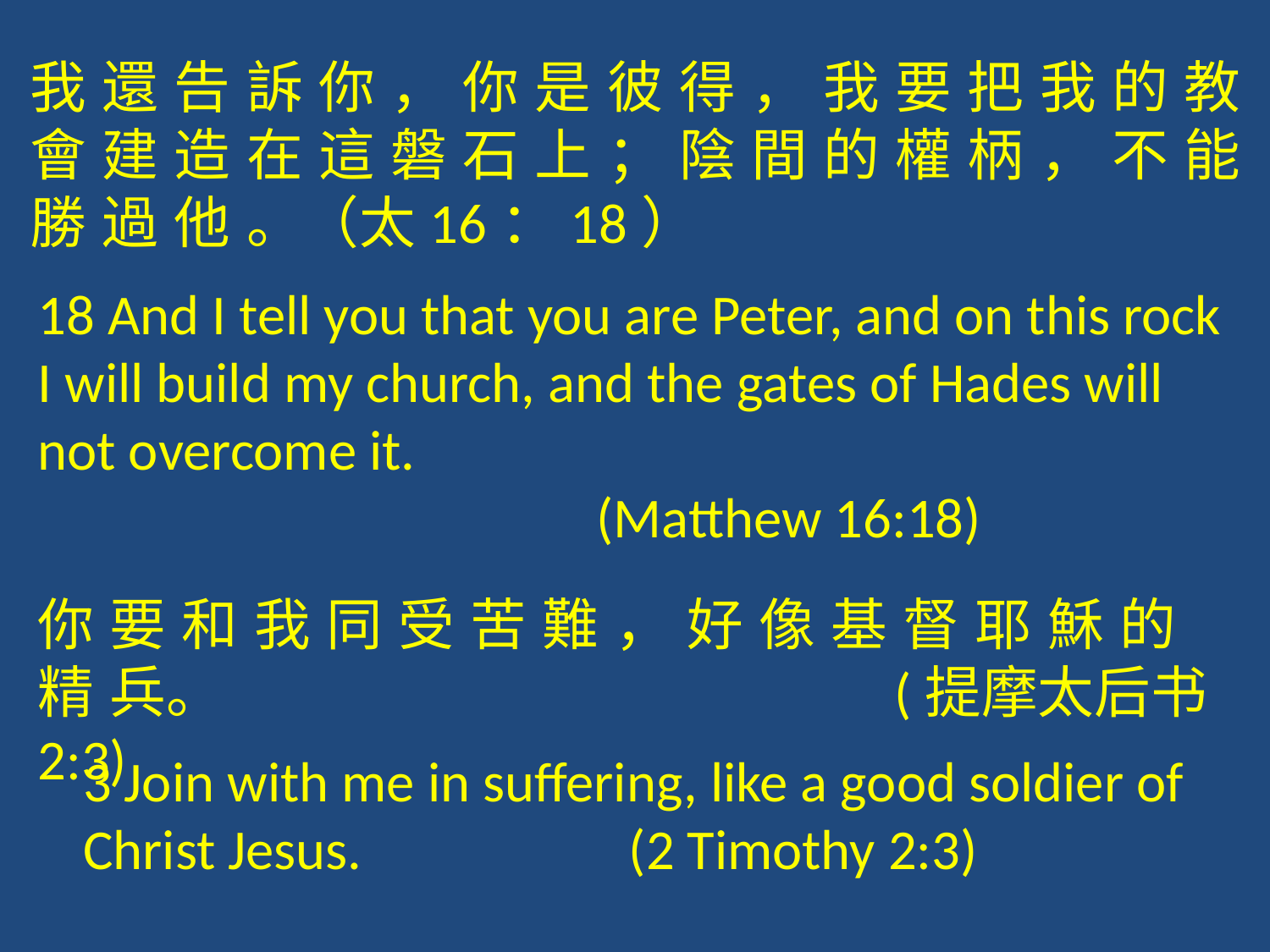

我 還 告 訴 你 ， 你 是 彼 得 ， 我 要 把 我 的 教 會 建 造 在 這 磐 石 上 ； 陰 間 的 權 柄 ， 不 能 勝 過 他 。（太16：18）

18 And I tell you that you are Peter, and on this rock I will build my church, and the gates of Hades will not overcome it.
                                            (Matthew 16:18)
你 要 和 我 同 受 苦 難 ， 好 像 基 督 耶 穌 的 精 兵。                                          (提摩太后书 2:3)
3 Join with me in suffering, like a good soldier of Christ Jesus.                     (2 Timothy 2:3)